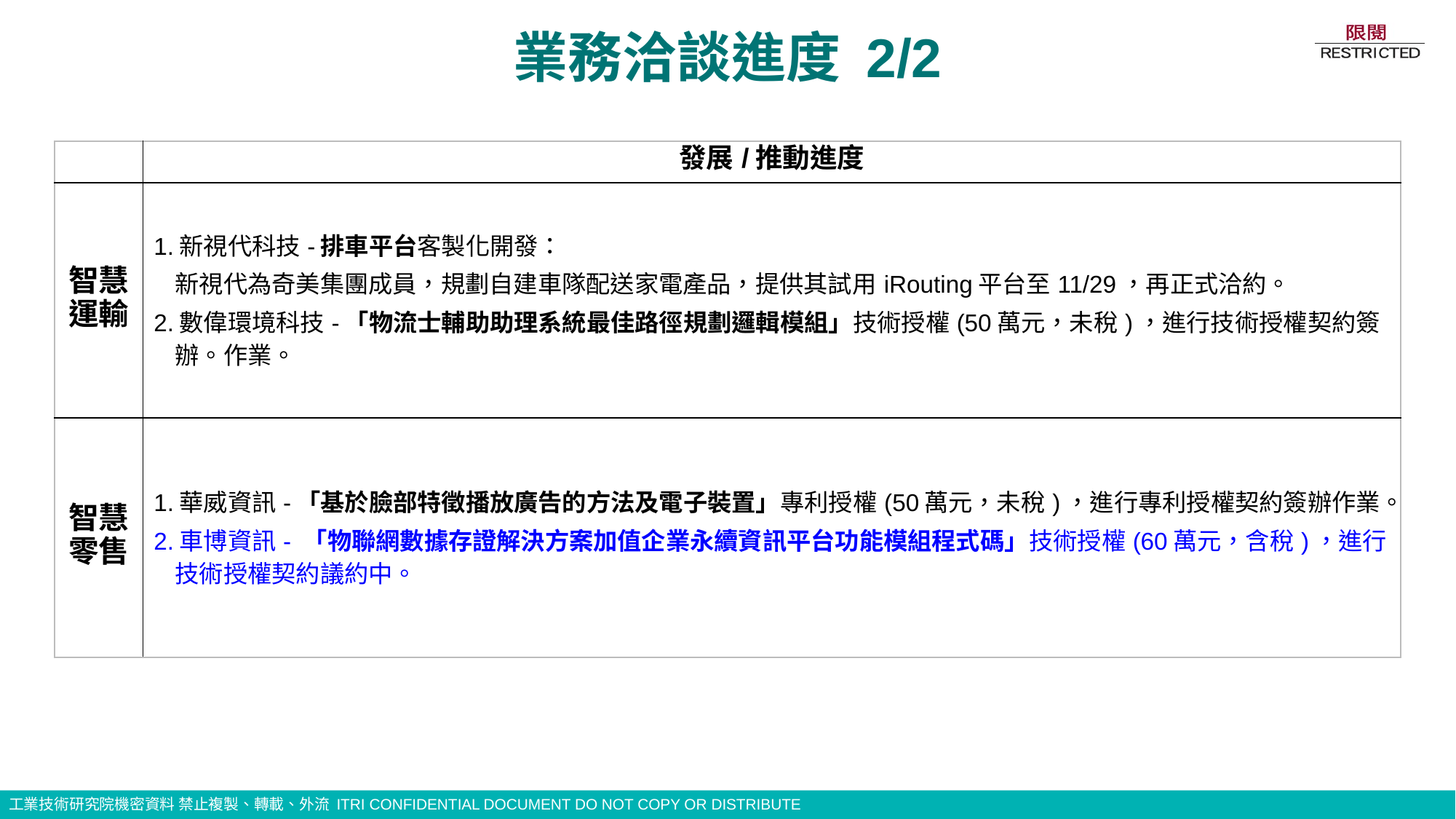

# 業務洽談進度 2/2
|  | 發展/推動進度 |
| --- | --- |
| 智慧運輸 | 1.新視代科技-排車平台客製化開發： 新視代為奇美集團成員，規劃自建車隊配送家電產品，提供其試用iRouting平台至11/29，再正式洽約。 2.數偉環境科技-「物流士輔助助理系統最佳路徑規劃邏輯模組」技術授權(50萬元，未稅)，進行技術授權契約簽辦。作業。 |
| 智慧零售 | 1.華威資訊-「基於臉部特徵播放廣告的方法及電子裝置」專利授權(50萬元，未稅)，進行專利授權契約簽辦作業。 2.車博資訊- 「物聯網數據存證解決方案加值企業永續資訊平台功能模組程式碼」技術授權(60萬元，含稅)，進行技術授權契約議約中。 |